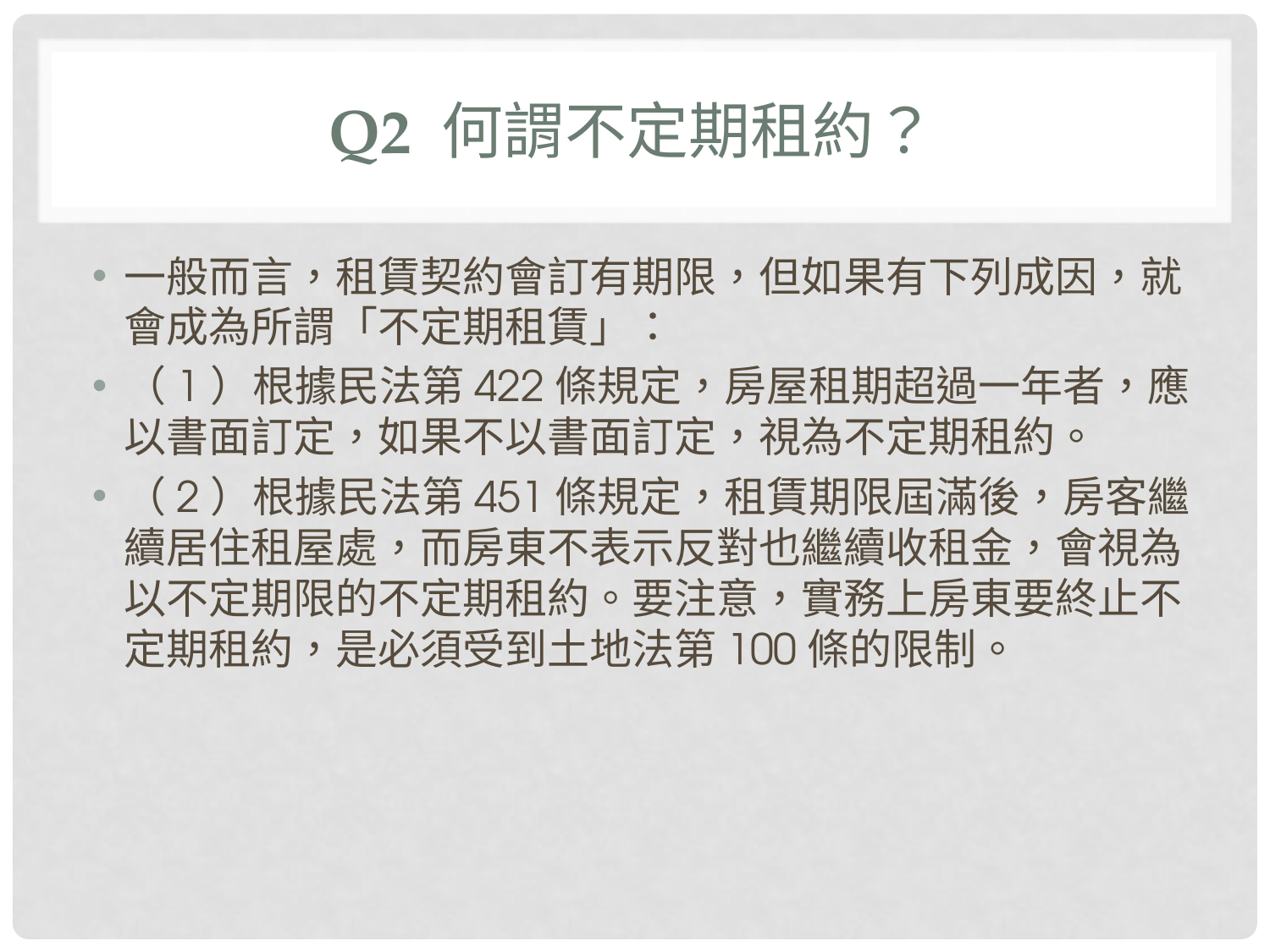

# q2 何謂不定期租約？
一般而言，租賃契約會訂有期限，但如果有下列成因，就會成為所謂「不定期租賃」：
（1）根據民法第422條規定，房屋租期超過一年者，應以書面訂定，如果不以書面訂定，視為不定期租約。
（2）根據民法第451條規定，租賃期限屆滿後，房客繼續居住租屋處，而房東不表示反對也繼續收租金，會視為以不定期限的不定期租約。要注意，實務上房東要終止不定期租約，是必須受到土地法第100條的限制。